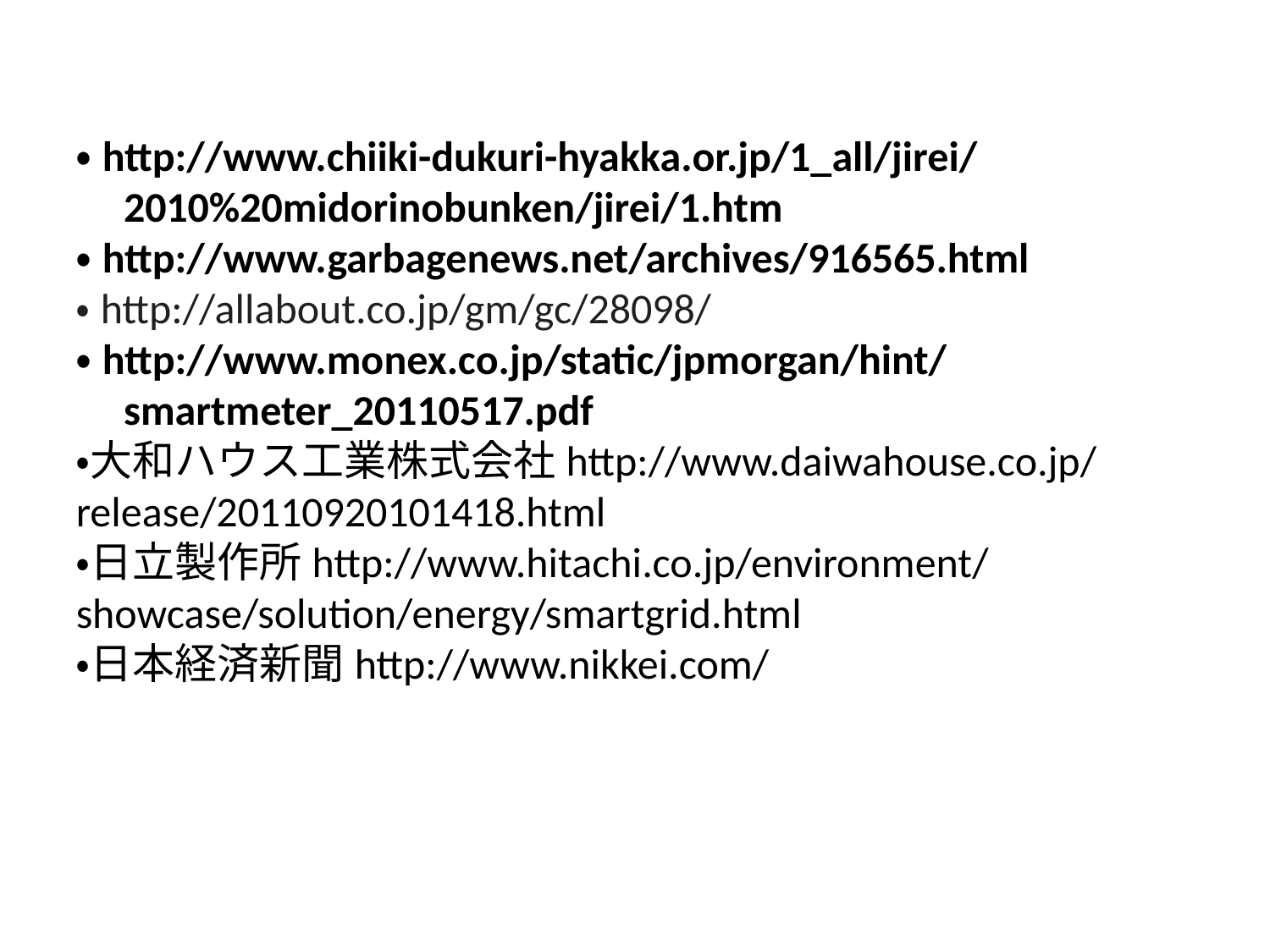

・http://www.chiiki-dukuri-hyakka.or.jp/1_all/jirei/2010%20midorinobunken/jirei/1.htm
・http://www.garbagenews.net/archives/916565.html
・http://allabout.co.jp/gm/gc/28098/
・http://www.monex.co.jp/static/jpmorgan/hint/smartmeter_20110517.pdf
・大和ハウス工業株式会社http://www.daiwahouse.co.jp/release/20110920101418.html
・日立製作所http://www.hitachi.co.jp/environment/showcase/solution/energy/smartgrid.html
・日本経済新聞http://www.nikkei.com/